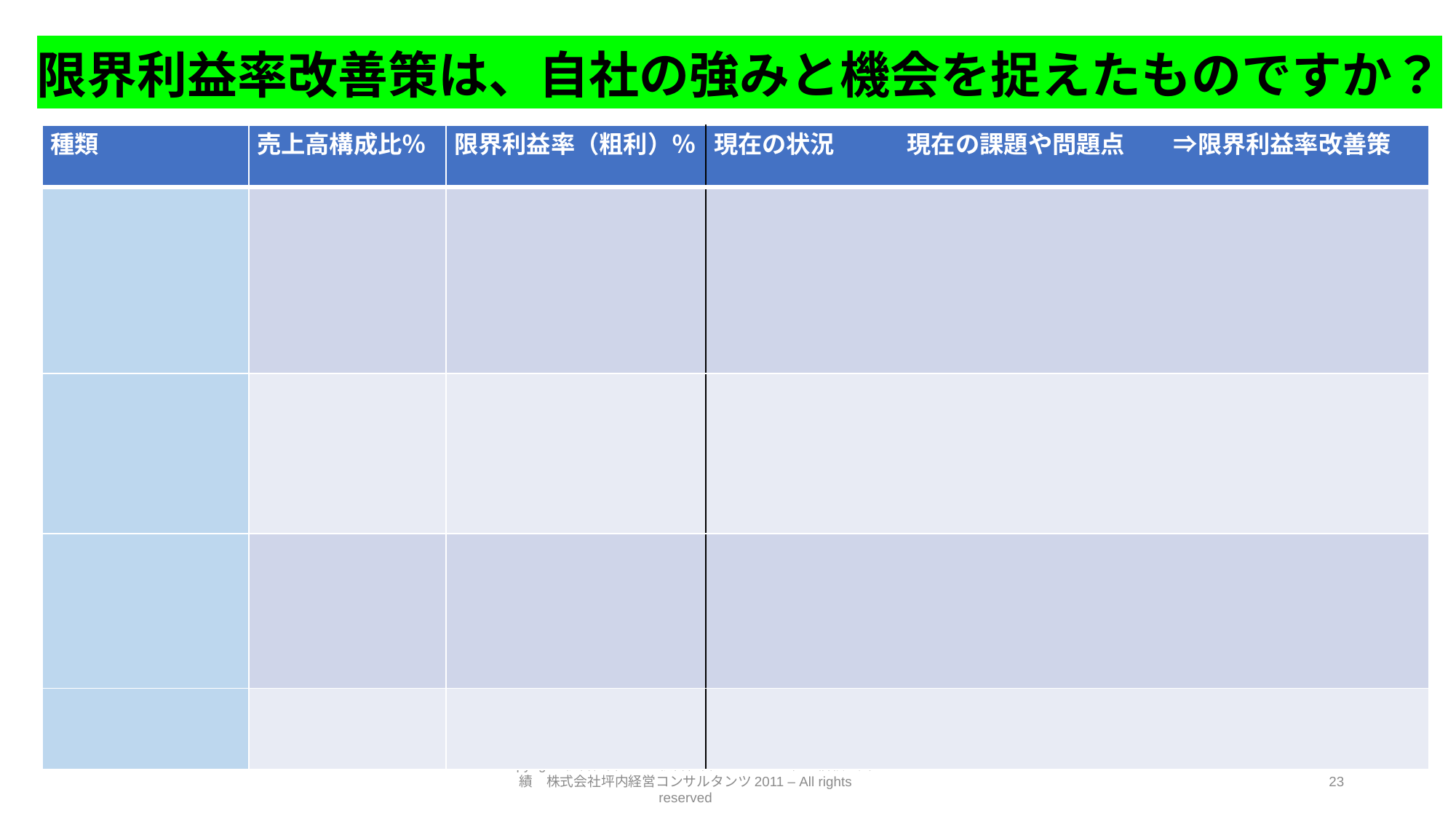

# 限界利益率改善策は、自社の強みと機会を捉えたものですか？
| 種類 | 売上高構成比％ | 限界利益率（粗利）％ | 現在の状況　　　現在の課題や問題点　　⇒限界利益率改善策 |
| --- | --- | --- | --- |
|  |  |  |  |
|  |  |  |  |
|  |  |  |  |
|  |  |  |  |
Copyright 仙台経営.com 仙台経営サポート50社の信頼と実績　株式会社坪内経営コンサルタンツ2011 – All rights reserved
23